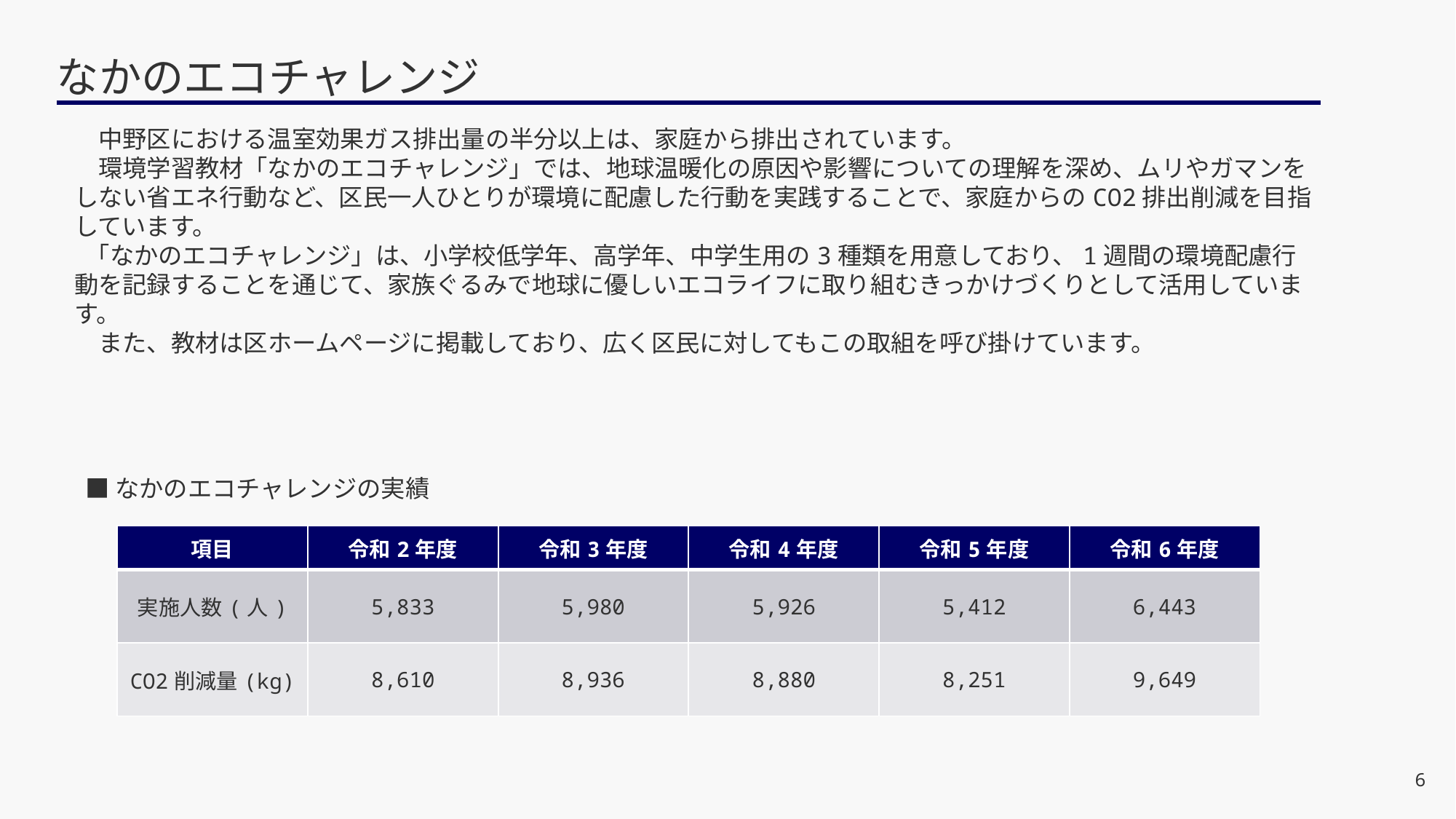

# なかのエコチャレンジ
　中野区における温室効果ガス排出量の半分以上は、家庭から排出されています。
　環境学習教材「なかのエコチャレンジ」では、地球温暖化の原因や影響についての理解を深め、ムリやガマンをしない省エネ行動など、区民一人ひとりが環境に配慮した行動を実践することで、家庭からのCO2排出削減を目指しています。
 「なかのエコチャレンジ」は、小学校低学年、高学年、中学生用の3種類を用意しており、1週間の環境配慮行動を記録することを通じて、家族ぐるみで地球に優しいエコライフに取り組むきっかけづくりとして活用しています。
　また、教材は区ホームページに掲載しており、広く区民に対してもこの取組を呼び掛けています。
■なかのエコチャレンジの実績
| 項目 | 令和2年度 | 令和3年度 | 令和4年度 | 令和5年度 | 令和6年度 |
| --- | --- | --- | --- | --- | --- |
| 実施人数(人) | 5,833 | 5,980 | 5,926 | 5,412 | 6,443 |
| CO2削減量(kg) | 8,610 | 8,936 | 8,880 | 8,251 | 9,649 |
6